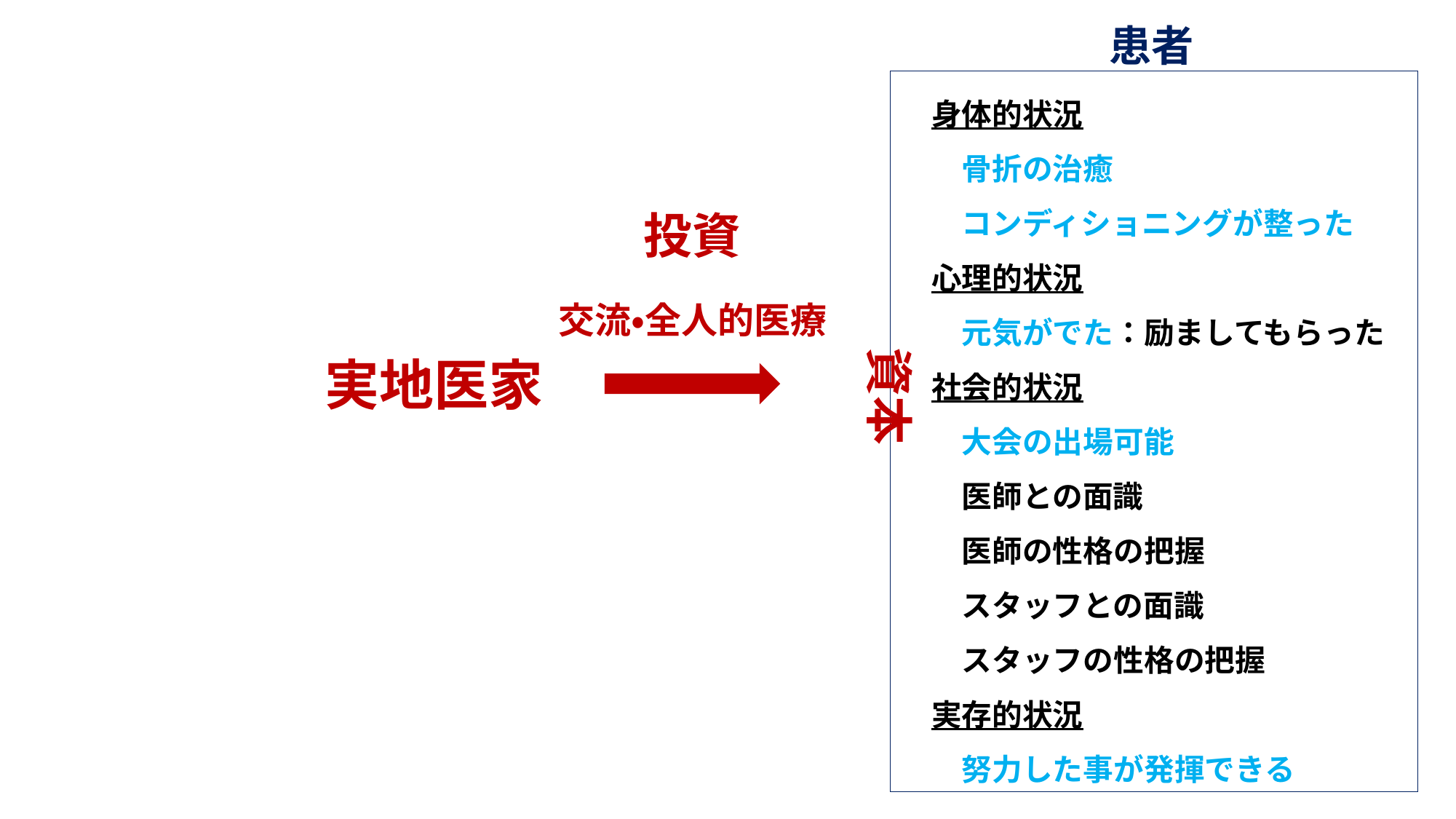

患者
　身体的状況
　　骨折の治癒
　　コンディショニングが整った
　心理的状況
　　元気がでた：励ましてもらった
　社会的状況
　　大会の出場可能
　　医師との面識
　　医師の性格の把握
　　スタッフとの面識
　　スタッフの性格の把握
　実存的状況
　　努力した事が発揮できる
投資
交流・全人的医療

資本
実地医家